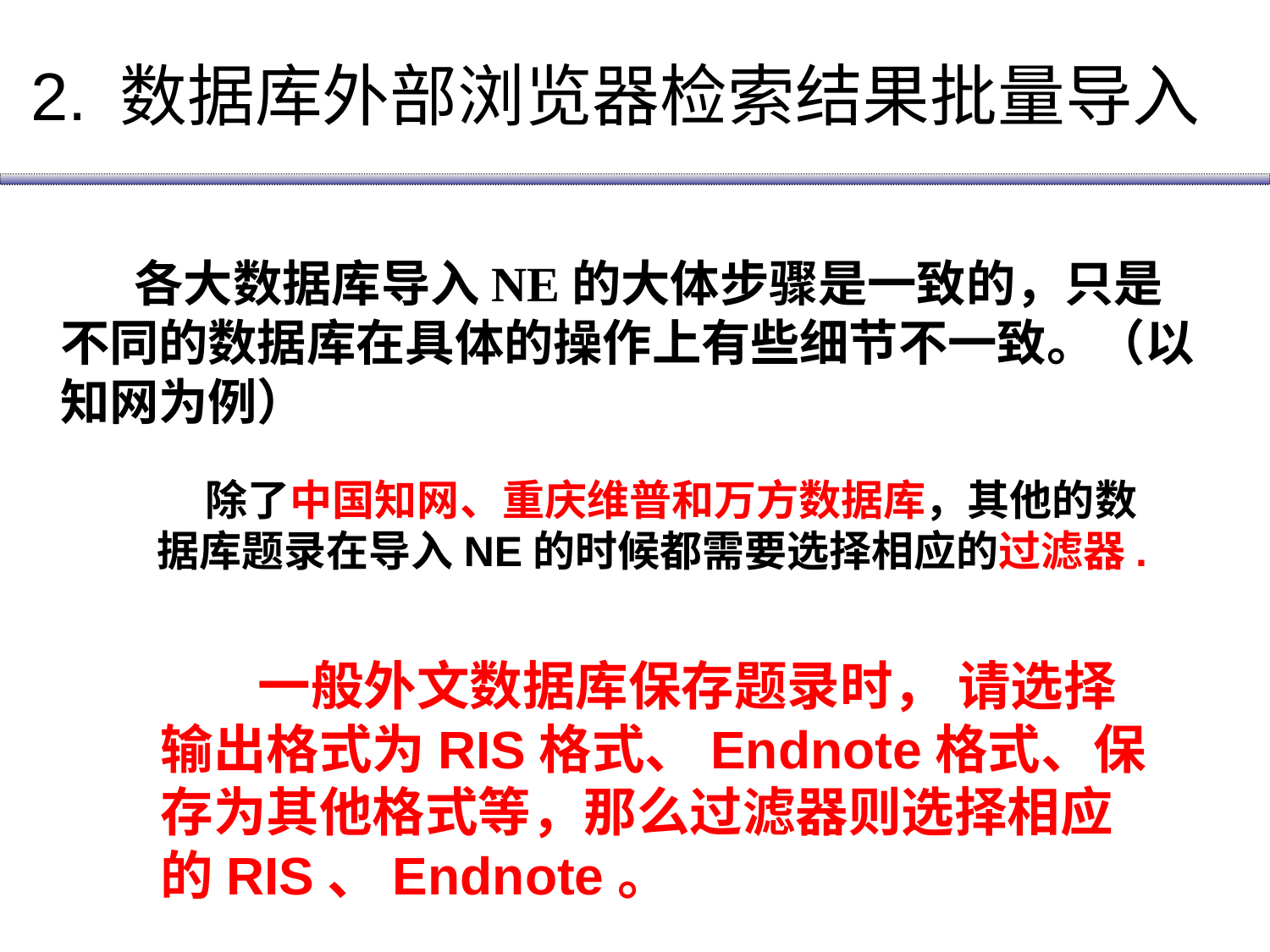

# 2. 数据库外部浏览器检索结果批量导入

          各大数据库导入NE的大体步骤是一致的，只是不同的数据库在具体的操作上有些细节不一致。（以知网为例）
    除了中国知网、重庆维普和万方数据库，其他的数据库题录在导入NE的时候都需要选择相应的过滤器.
       一般外文数据库保存题录时， 请选择输出格式为RIS格式、Endnote格式、保存为其他格式等，那么过滤器则选择相应的RIS、Endnote。